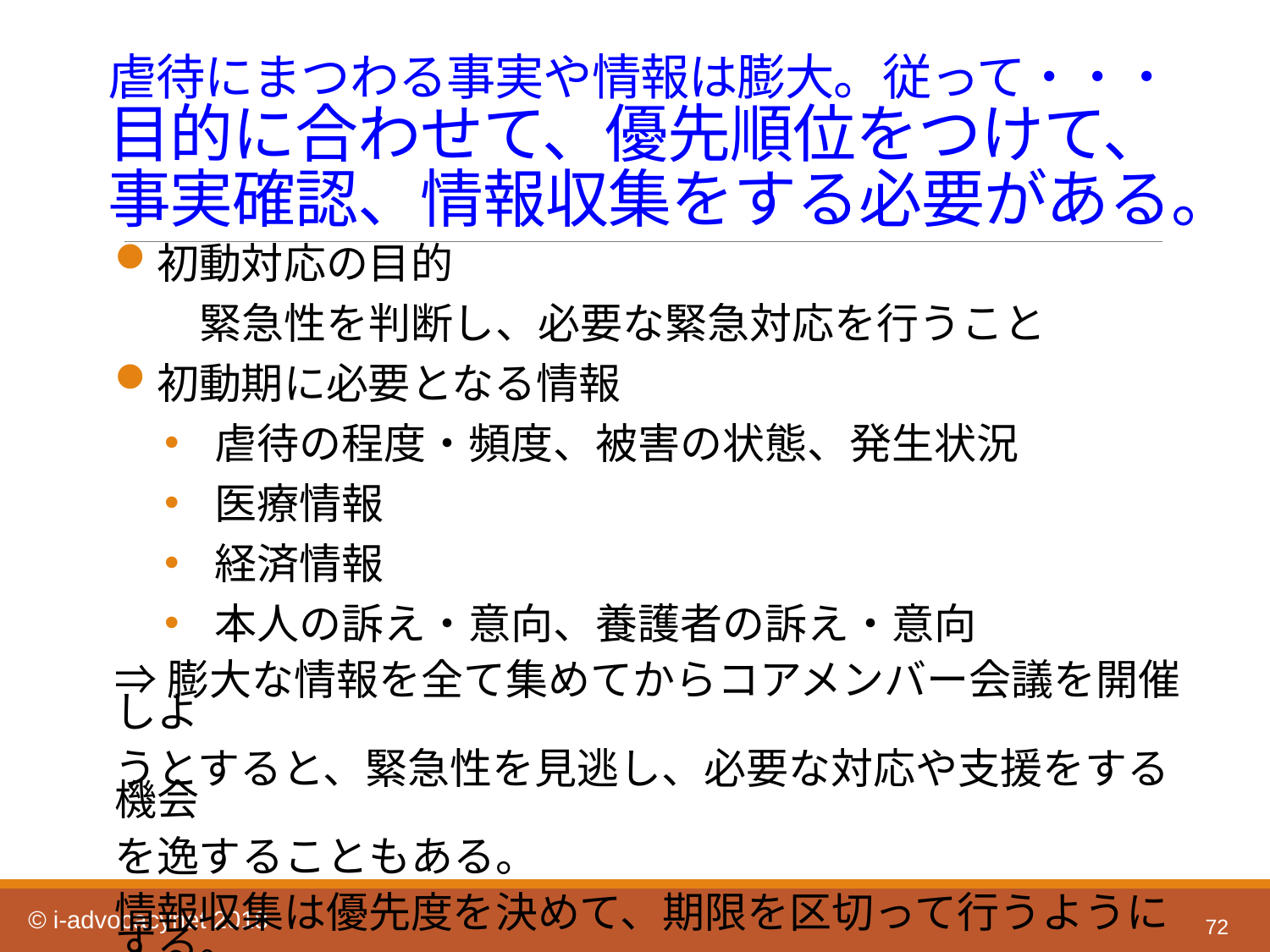

# 虐待にまつわる事実や情報は膨大。従って・・・ 目的に合わせて、優先順位をつけて、 事実確認、情報収集をする必要がある。
初動対応の目的
　　緊急性を判断し、必要な緊急対応を行うこと
初動期に必要となる情報
虐待の程度・頻度、被害の状態、発生状況
医療情報
経済情報
本人の訴え・意向、養護者の訴え・意向
⇒膨大な情報を全て集めてからコアメンバー会議を開催しよ
うとすると、緊急性を見逃し、必要な対応や支援をする機会
を逸することもある。
情報収集は優先度を決めて、期限を区切って行うようにする。
72